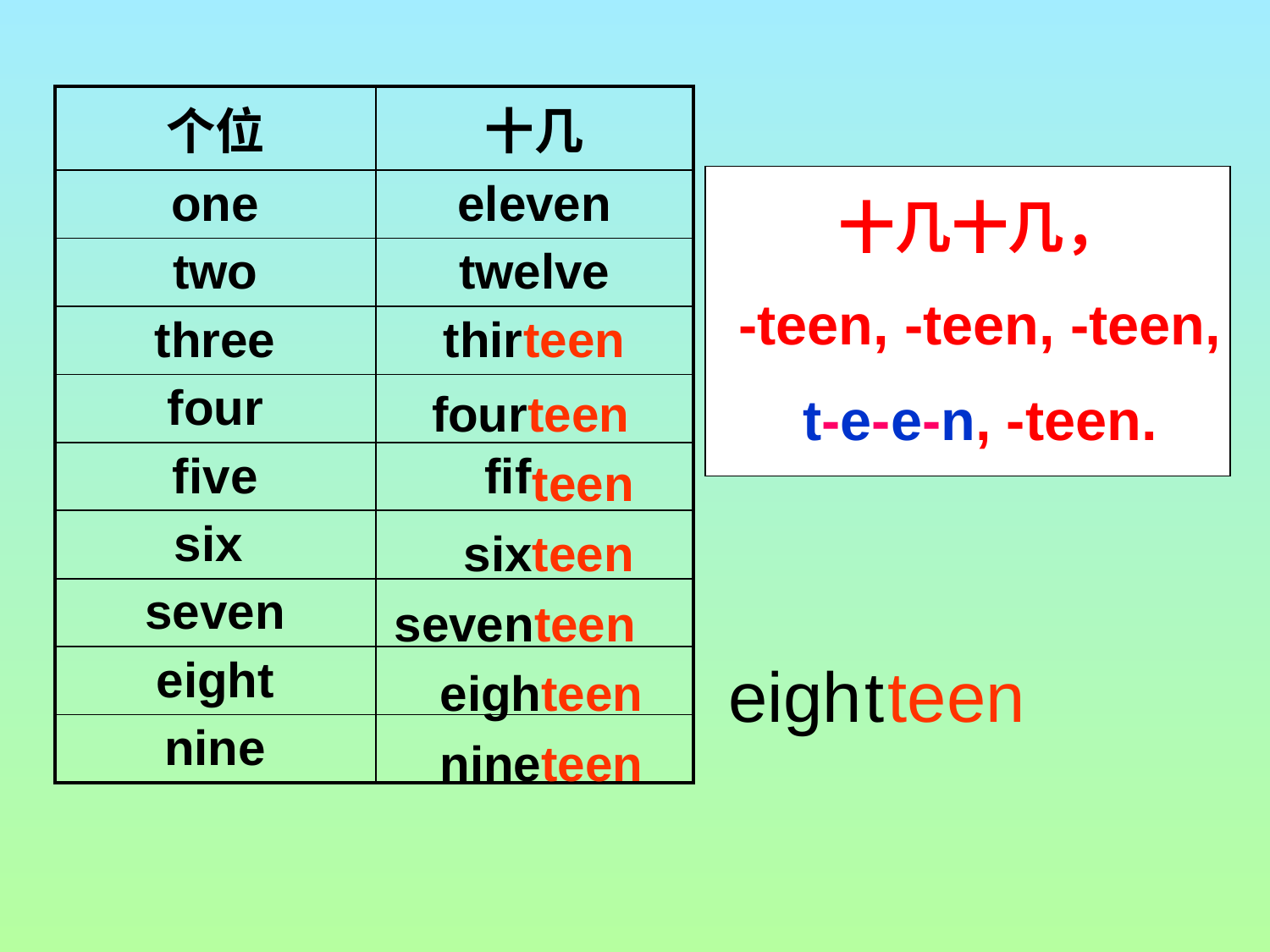

| 个位 | 十几 |
| --- | --- |
| one | eleven |
| two | twelve |
| three | thir |
| four |  |
| five | fif |
| six |  |
| seven |  |
| eight |  |
| nine |  |

十几十几，
-teen, -teen, -teen,
t-e-e-n, -teen.
teen
fourteen
sixteen
seventeen
eighteen
nineteen
teen
eigh
t
teen